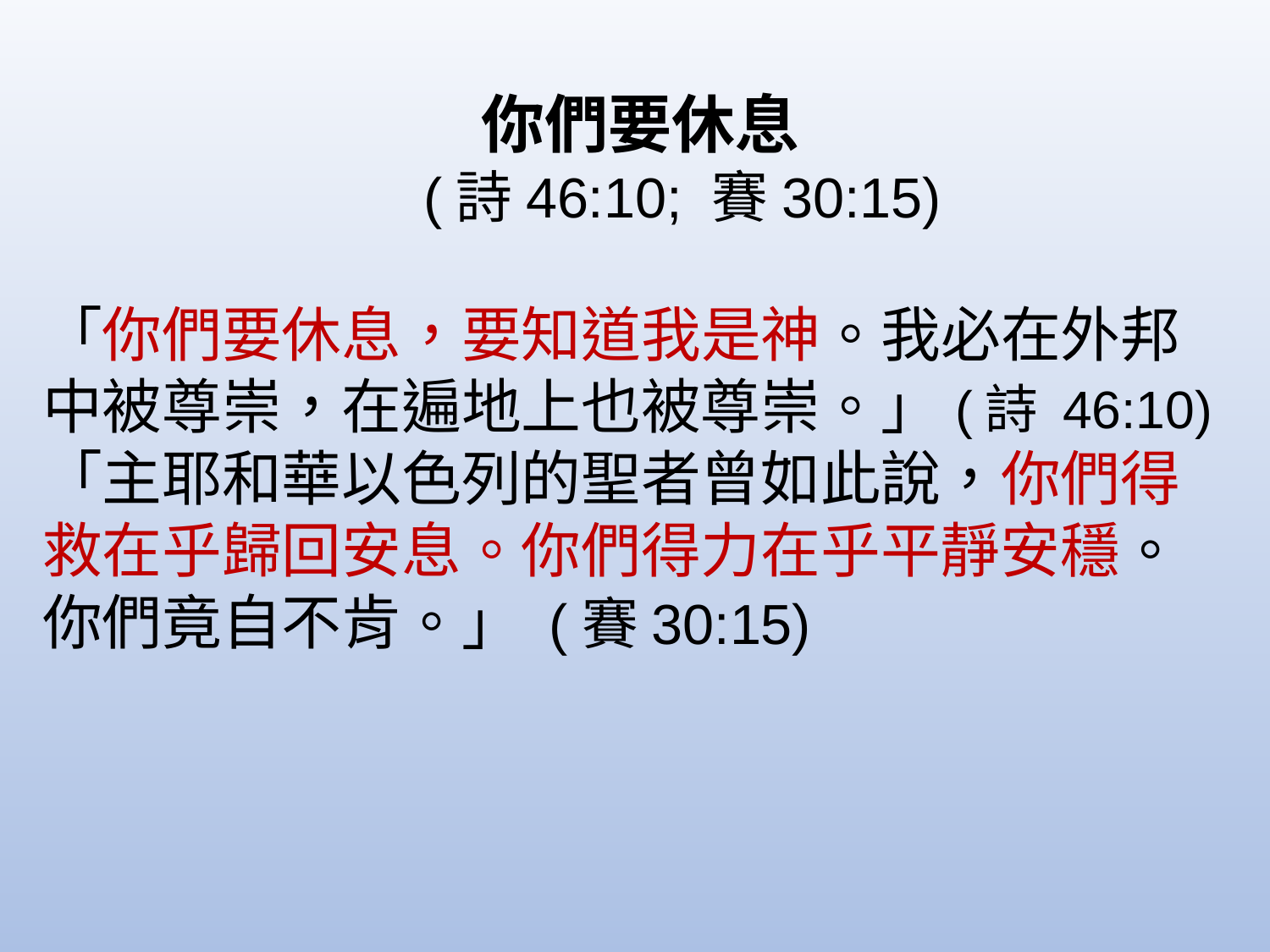

你們要休息
		      	(詩46:10; 賽30:15)

「你們要休息，要知道我是神。我必在外邦中被尊崇，在遍地上也被尊崇。」(詩 46:10)
「主耶和華以色列的聖者曾如此說，你們得救在乎歸回安息。你們得力在乎平靜安穩。你們竟自不肯。」 (賽30:15)